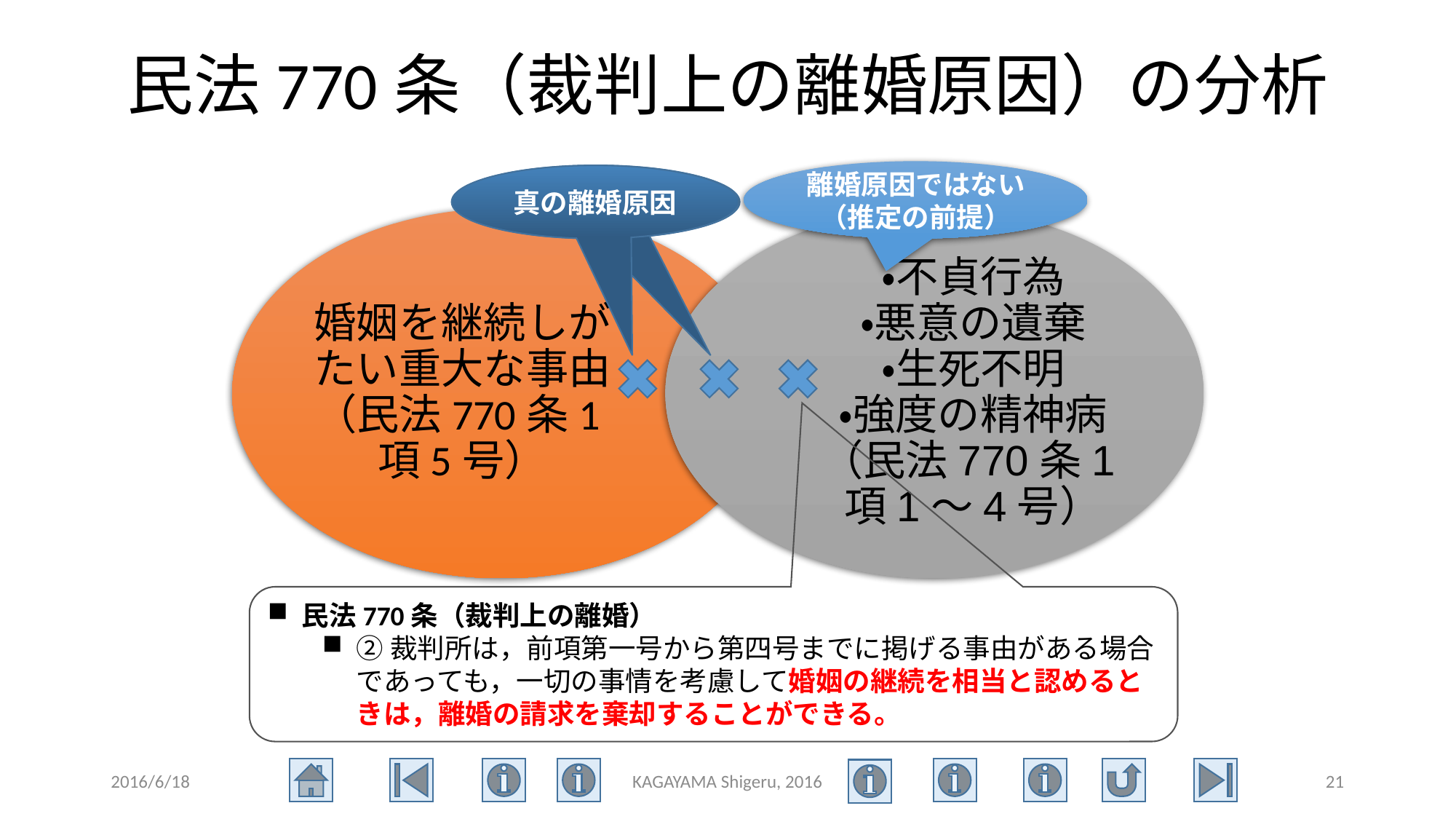

# 民法770条（裁判上の離婚原因）の分析
離婚原因ではない
（推定の前提）
真の離婚原因
真の離婚原因
婚姻を継続しがたい重大な事由
（民法770条1項5号）
・不貞行為
・悪意の遺棄
・生死不明
・強度の精神病
（民法770条1項1～4号）

民法770条（裁判上の離婚）
②裁判所は，前項第一号から第四号までに掲げる事由がある場合であっても，一切の事情を考慮して婚姻の継続を相当と認めるときは，離婚の請求を棄却することができる。
2016/6/18
KAGAYAMA Shigeru, 2016
21